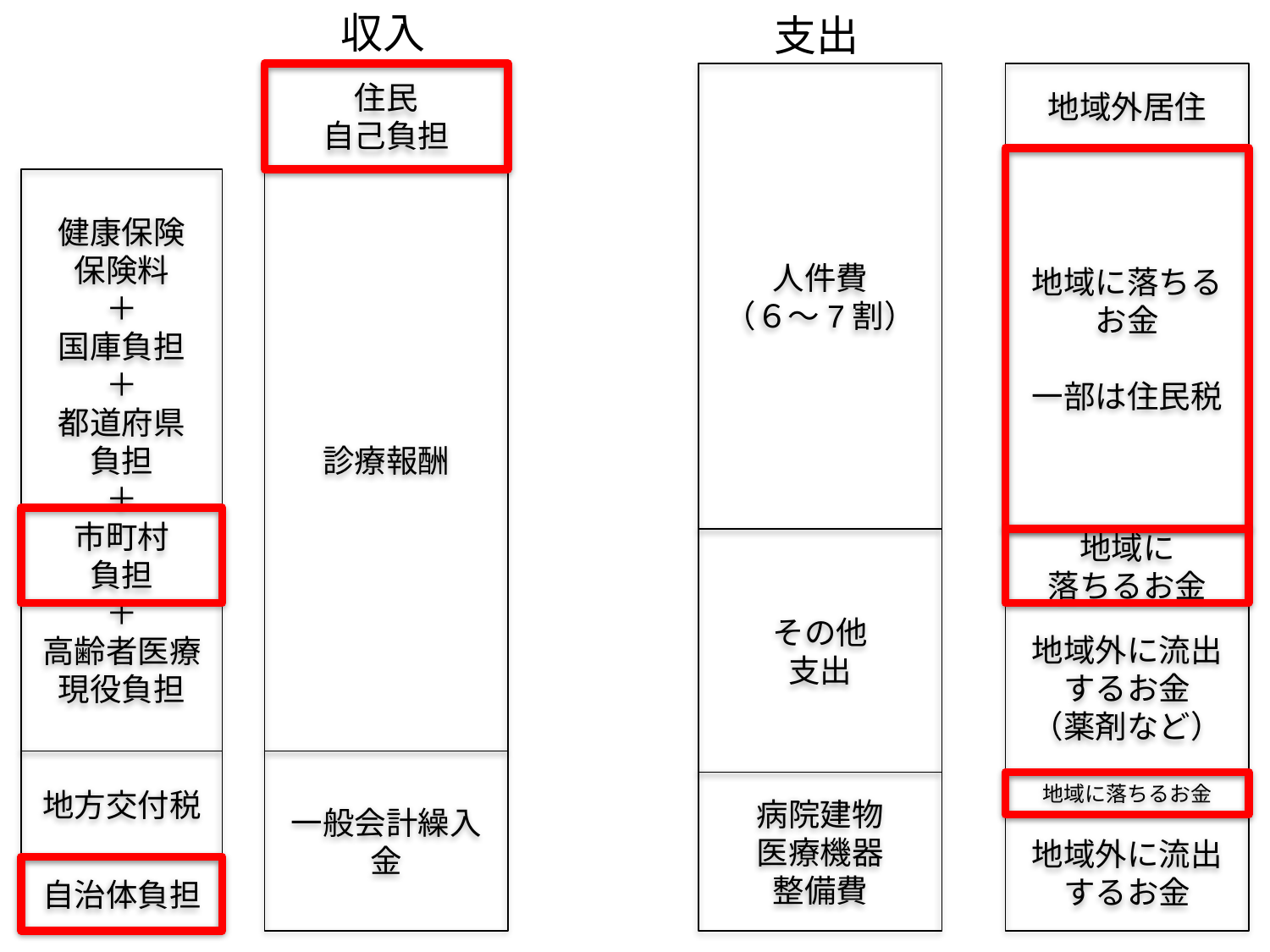

収入
支出
住民
自己負担

人件費
（６〜7割）
地域外居住
地域に落ちる
お金

一部は住民税

健康保険
保険料
＋
国庫負担
＋
都道府県
負担
＋
市町村
負担
＋
高齢者医療現役負担
診療報酬

その他
支出
地域に
落ちるお金

地域外に流出するお金
（薬剤など）
地方交付税
一般会計繰入金
病院建物
医療機器
整備費
地域に落ちるお金

地域外に流出するお金
自治体負担